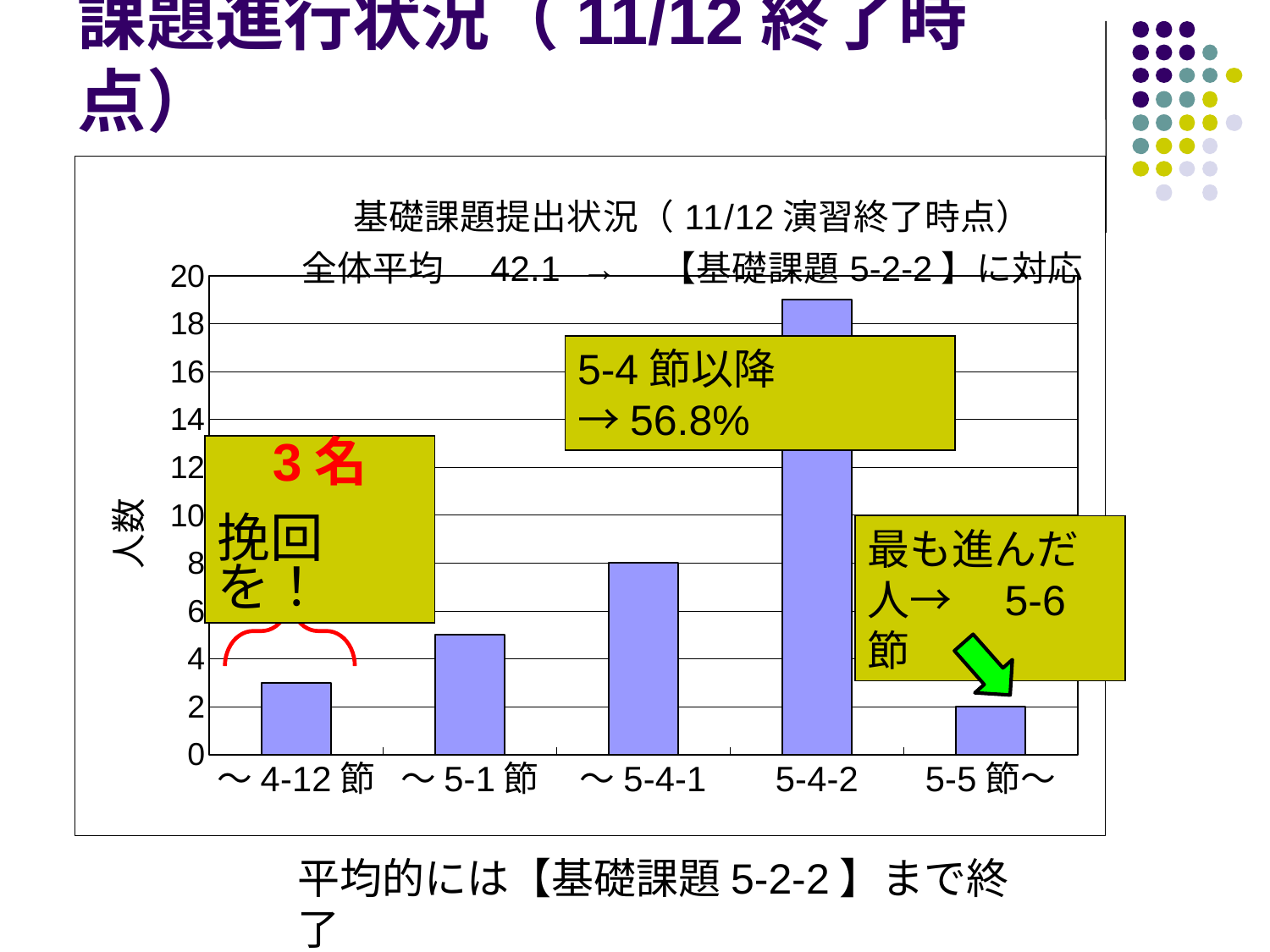

# 課題進行状況（11/12終了時点）

### Chart: 基礎課題提出状況（11/12演習終了時点）
全体平均　42.1  →　【基礎課題5-2-2】に対応

| Category |  |
|---|---|
| ～4-12節 | 3.0 |
| ～5-1節 | 5.0 |
| ～5-4-1 | 8.0 |
| 5-4-2 | 19.0 |
| 5-5節～ | 2.0 |
5-4節以降→56.8%
3名
挽回を！
最も進んだ人→　5-6節

平均的には【基礎課題5-2-2】まで終了